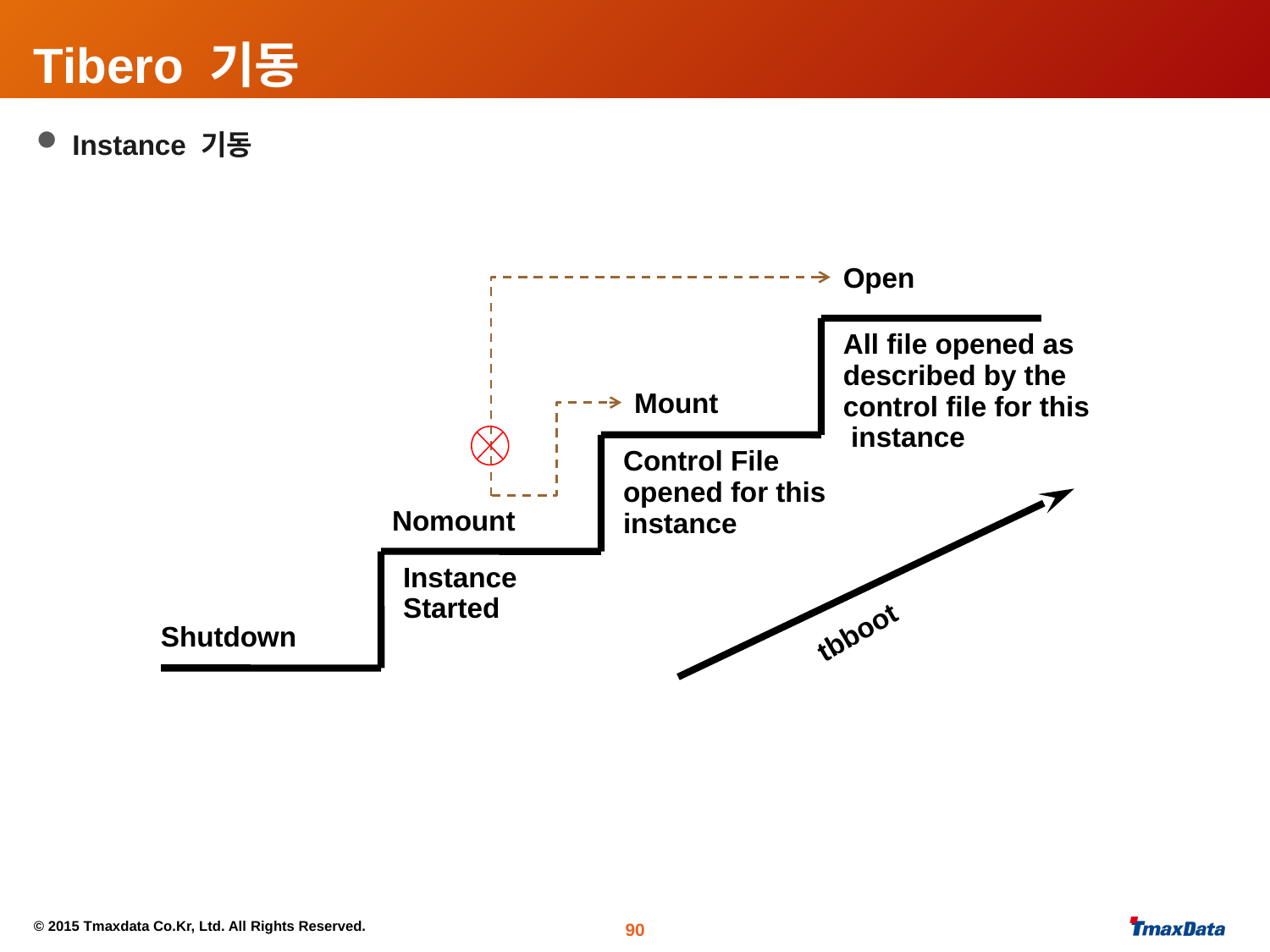

# Tibero 기동
 Instance 기동
Open

All file opened as
described by the
control file for this
 instance
Mount

Control File
opened for this
instance

Nomount

Instance
Started
tbboot
Shutdown